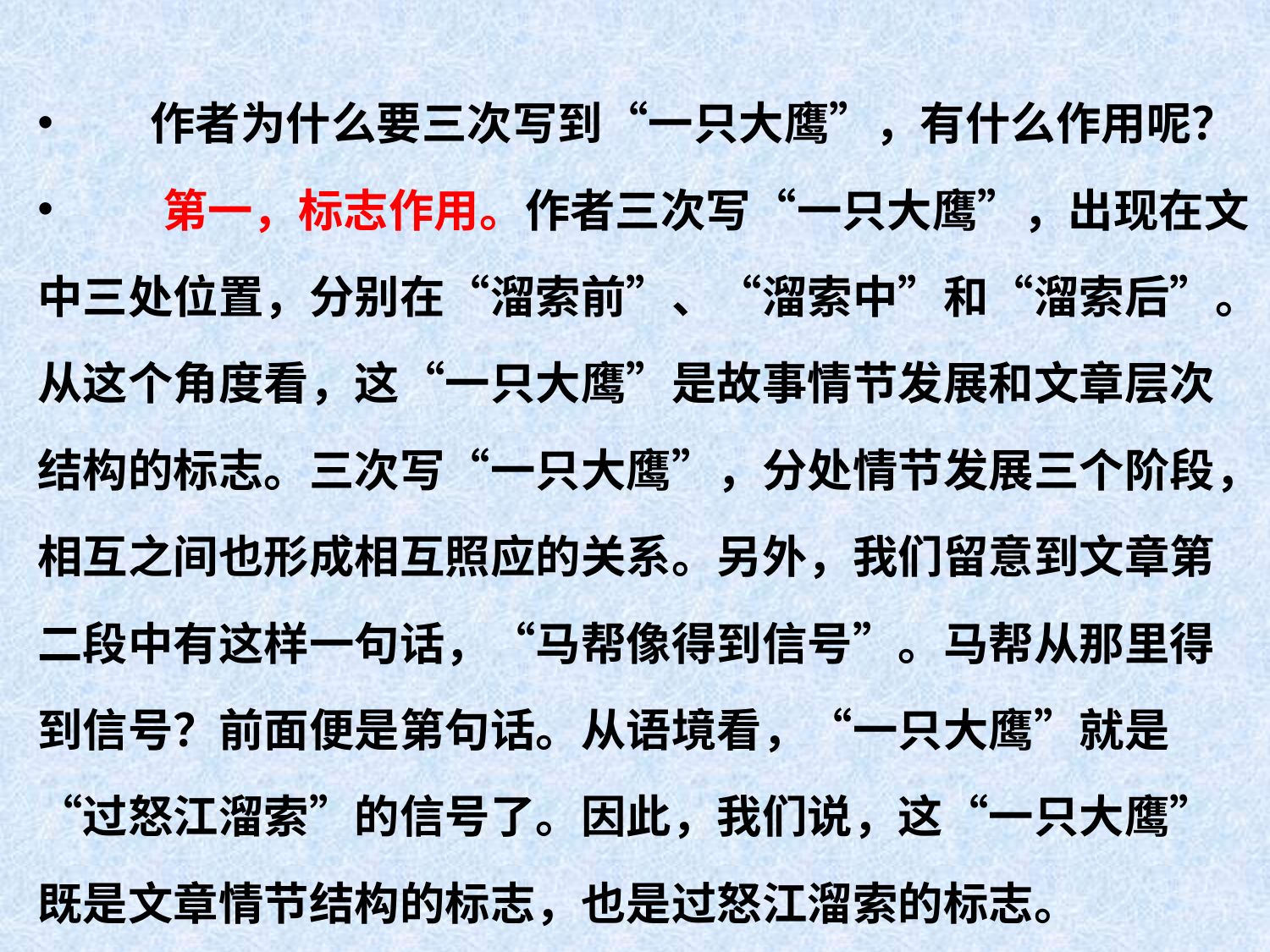

作者为什么要三次写到“一只大鹰”，有什么作用呢？
          第一，标志作用。作者三次写“一只大鹰”，出现在文中三处位置，分别在“溜索前”、“溜索中”和“溜索后”。从这个角度看，这“一只大鹰”是故事情节发展和文章层次结构的标志。三次写“一只大鹰”，分处情节发展三个阶段，相互之间也形成相互照应的关系。另外，我们留意到文章第二段中有这样一句话，“马帮像得到信号”。马帮从那里得到信号？前面便是第句话。从语境看，“一只大鹰”就是“过怒江溜索”的信号了。因此，我们说，这“一只大鹰”既是文章情节结构的标志，也是过怒江溜索的标志。